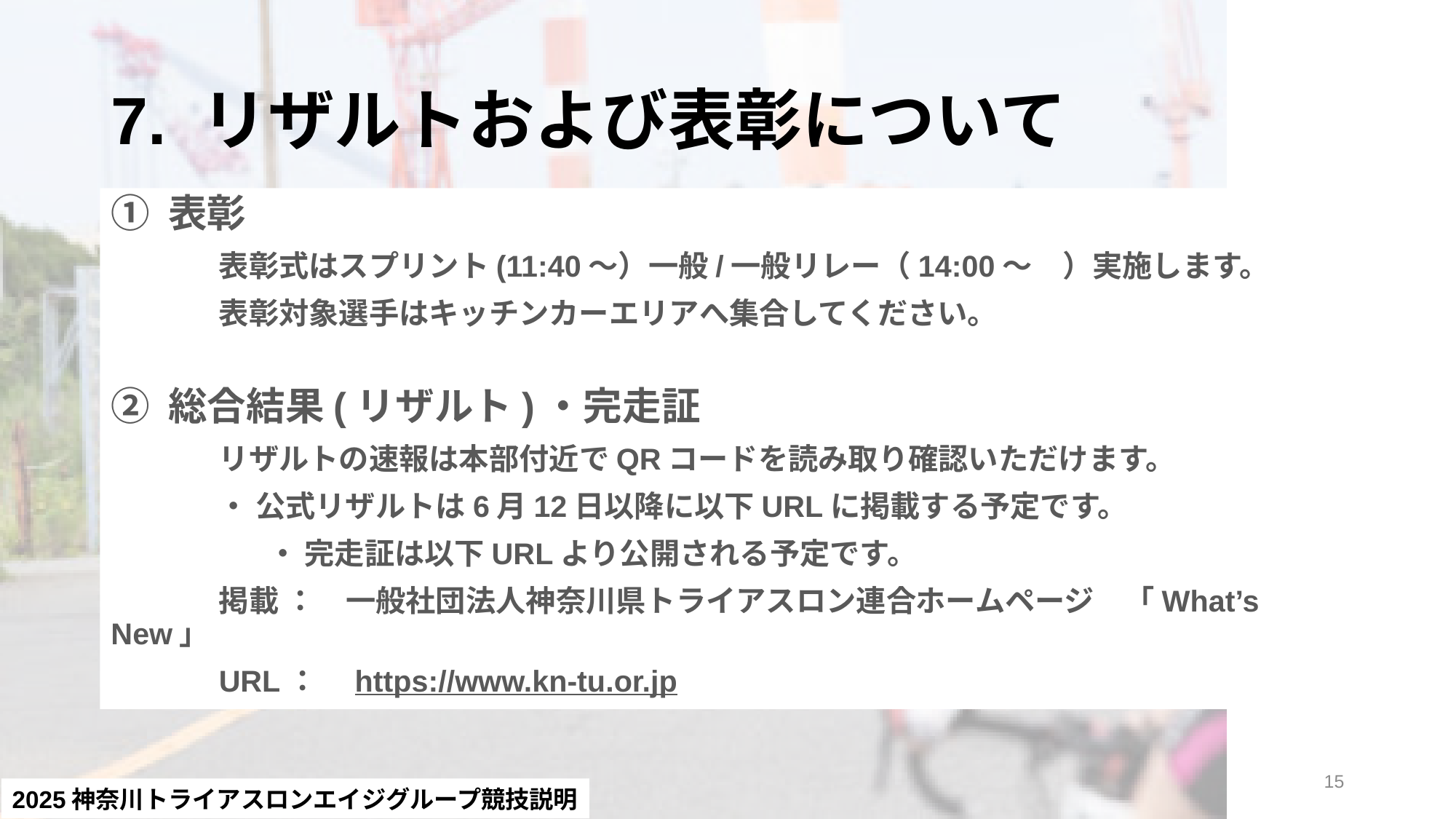

# 7. リザルトおよび表彰について
① 表彰
	表彰式はスプリント(11:40～）一般/一般リレー（14:00～　）実施します。
	表彰対象選手はキッチンカーエリアへ集合してください。

② 総合結果(リザルト)・完走証
	リザルトの速報は本部付近でQRコードを読み取り確認いただけます。
	・ 公式リザルトは6月12日以降に以下URLに掲載する予定です。
　　　　　 ・ 完走証は以下URLより公開される予定です。
	掲載 ：　一般社団法人神奈川県トライアスロン連合ホームページ　「What’s New」
	URL：　https://www.kn-tu.or.jp

15
2025神奈川トライアスロンエイジグループ競技説明